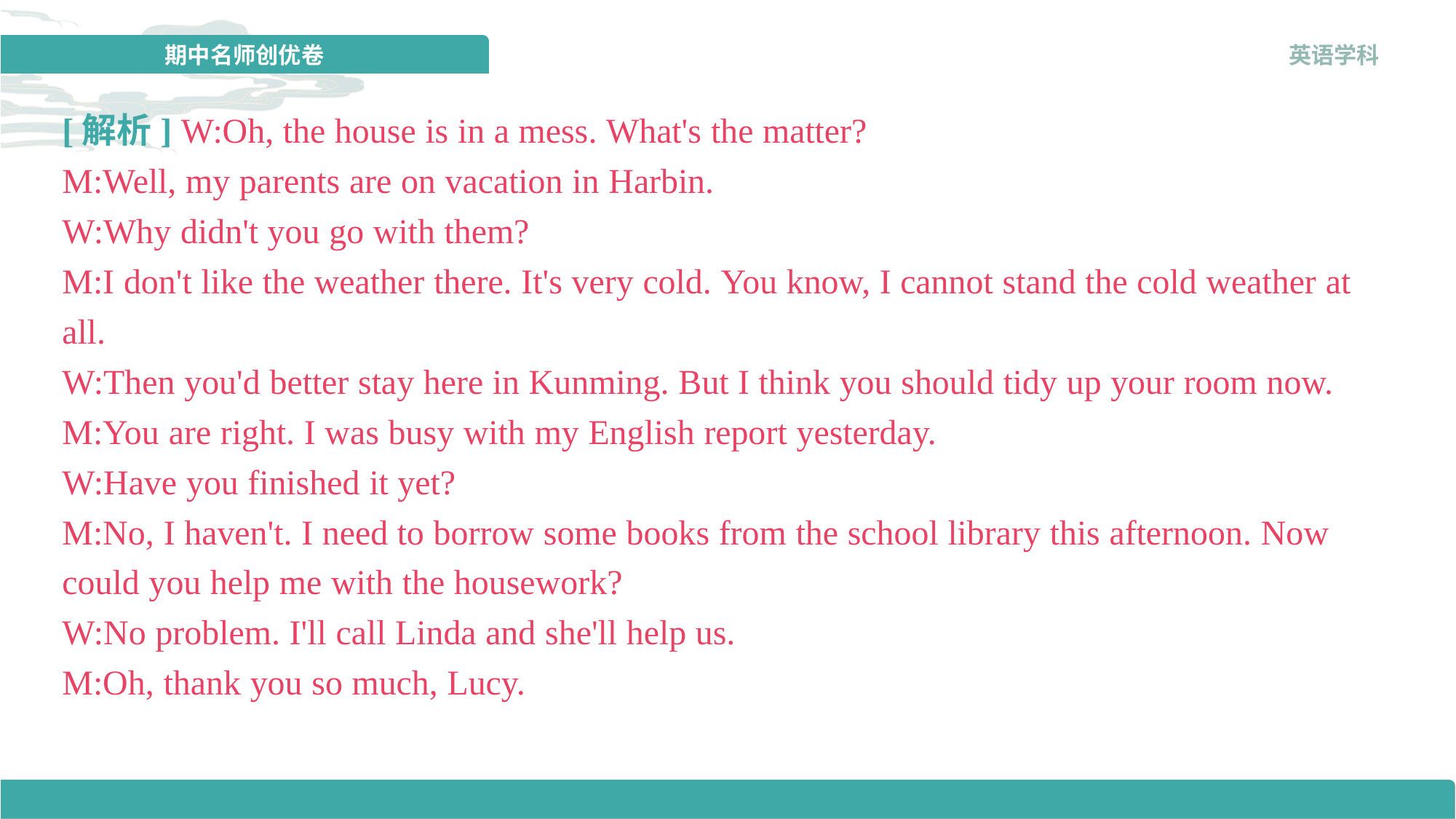

[解析] W:Oh, the house is in a mess. What's the matter?
M:Well, my parents are on vacation in Harbin.
W:Why didn't you go with them?
M:I don't like the weather there. It's very cold. You know, I cannot stand the cold weather at all.
W:Then you'd better stay here in Kunming. But I think you should tidy up your room now.
M:You are right. I was busy with my English report yesterday.
W:Have you finished it yet?
M:No, I haven't. I need to borrow some books from the school library this afternoon. Now could you help me with the housework?
W:No problem. I'll call Linda and she'll help us.
M:Oh, thank you so much, Lucy.